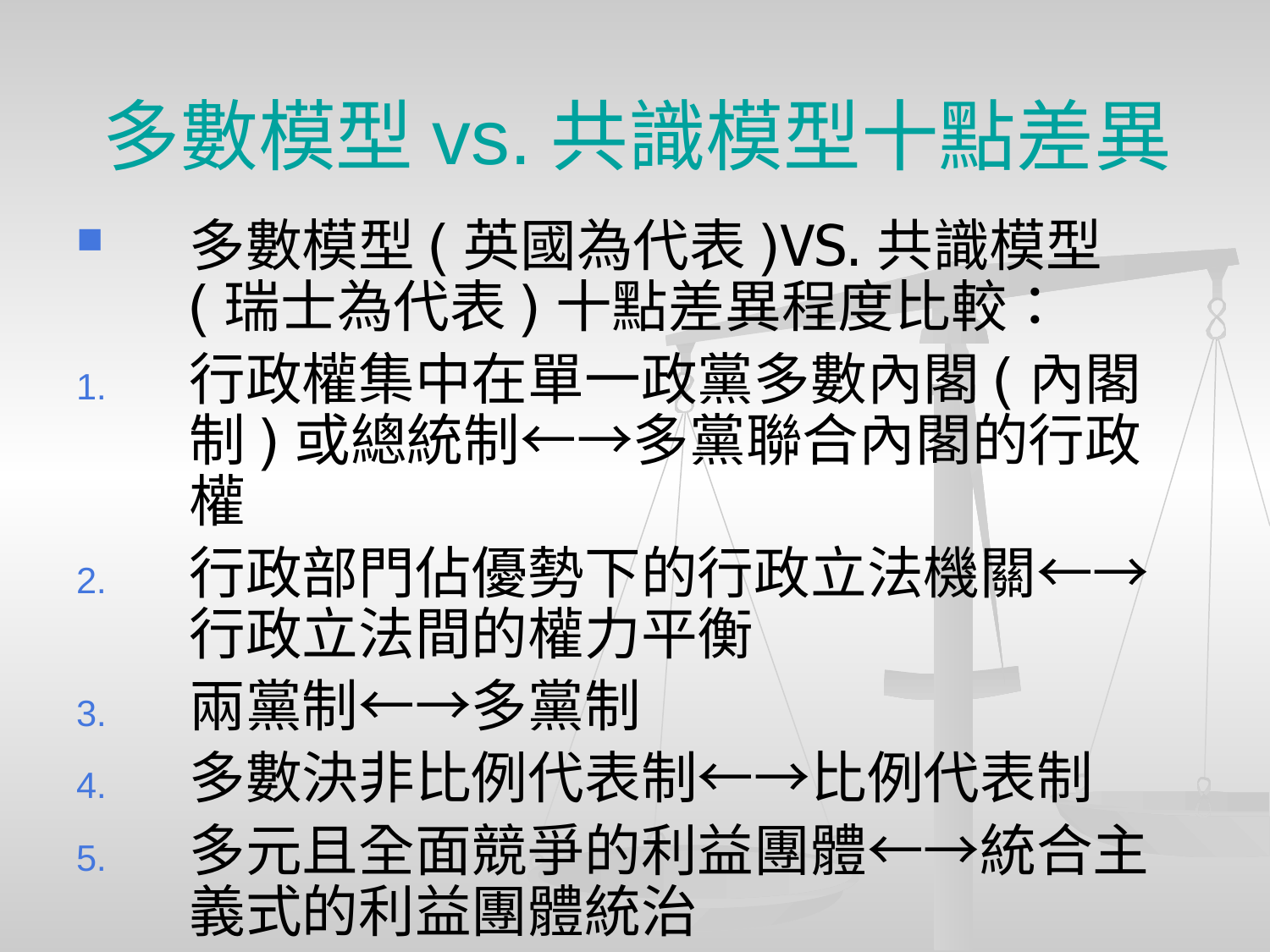

# 多數模型vs.共識模型十點差異
多數模型(英國為代表)VS.共識模型(瑞士為代表)十點差異程度比較：
行政權集中在單一政黨多數內閣(內閣制)或總統制←→多黨聯合內閣的行政權
行政部門佔優勢下的行政立法機關←→行政立法間的權力平衡
兩黨制←→多黨制
多數決非比例代表制←→比例代表制
多元且全面競爭的利益團體←→統合主義式的利益團體統治